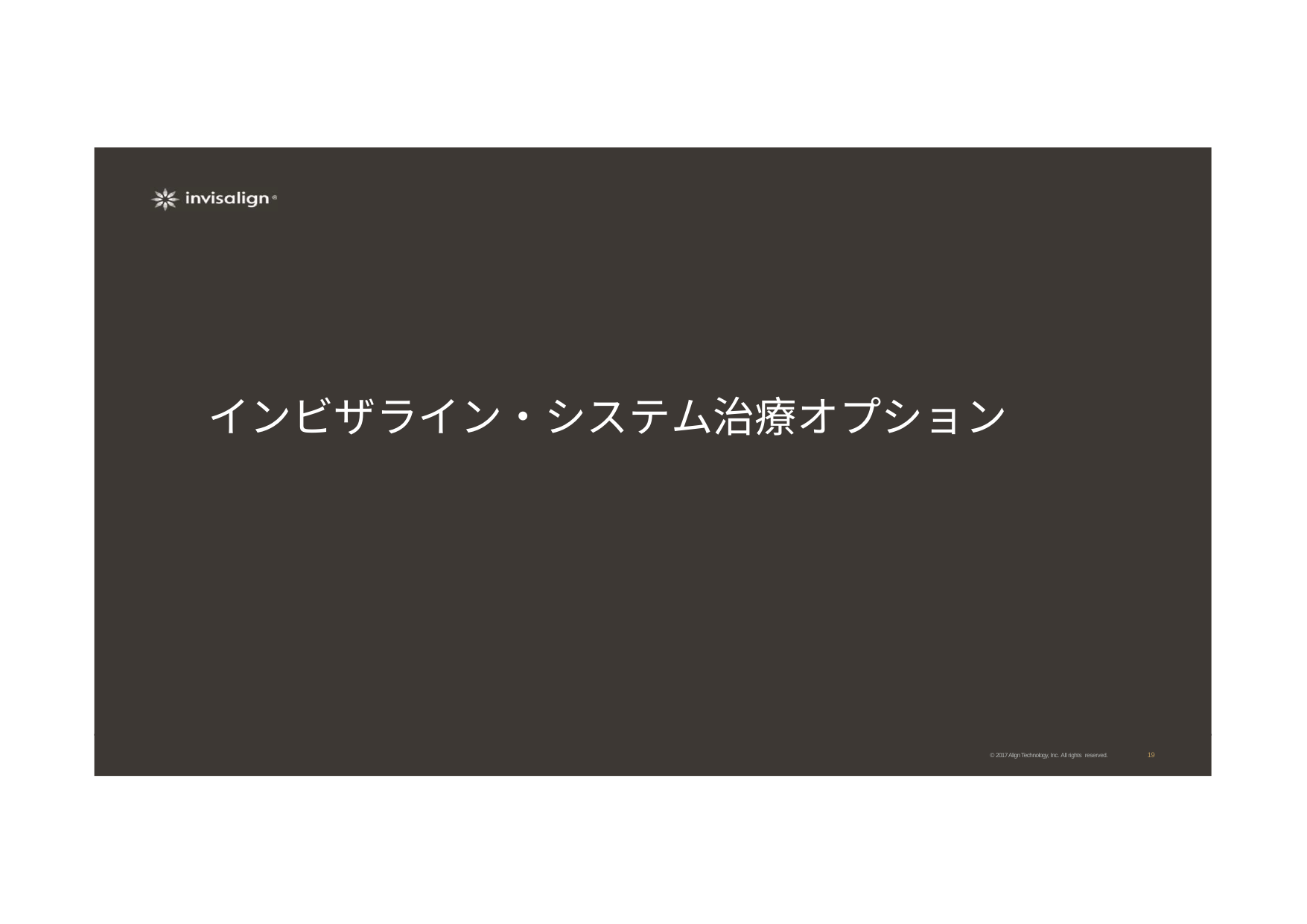

# インビザライン・システム治療オプション
19
© 2017 Align Technology, Inc. All rights reserved.